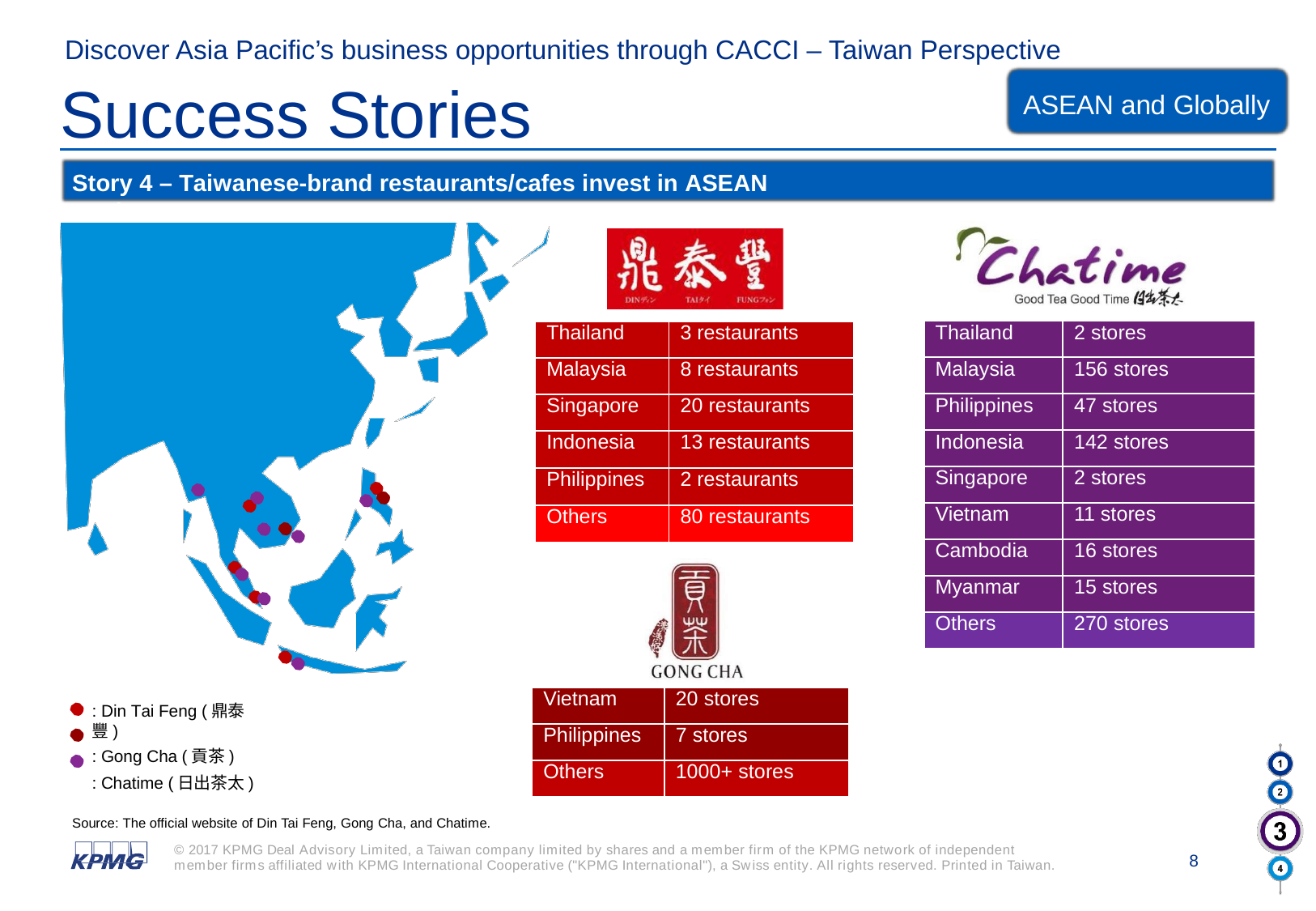

Discover Asia Pacific’s business opportunities through CACCI – Taiwan Perspective
# Success Stories

ASEAN and Globally

Story 4 – Taiwanese-brand restaurants/cafes invest in ASEAN market

| Thailand | 2 stores |
| --- | --- |
| Malaysia | 156 stores |
| Philippines | 47 stores |
| Indonesia | 142 stores |
| Singapore | 2 stores |
| Vietnam | 11 stores |
| Cambodia | 16 stores |
| Myanmar | 15 stores |
| Others | 270 stores |
| Thailand | 3 restaurants |
| --- | --- |
| Malaysia | 8 restaurants |
| Singapore | 20 restaurants |
| Indonesia | 13 restaurants |
| Philippines | 2 restaurants |
| Others | 80 restaurants |

| Vietnam | 20 stores |
| --- | --- |
| Philippines | 7 stores |
| Others | 1000+ stores |
: Din Tai Feng (鼎泰豐)
: Gong Cha (貢茶)
: Chatime (日出茶太)

Source: The official website of Din Tai Feng, Gong Cha, and Chatime.
© 2017 KPMG Deal Advisory Limited, a Taiwan company limited by shares and a member firm of the KPMG network of independent member firms affiliated with KPMG International Cooperative ("KPMG International"), a Swiss entity. All rights reserved. Printed in Taiwan.
8